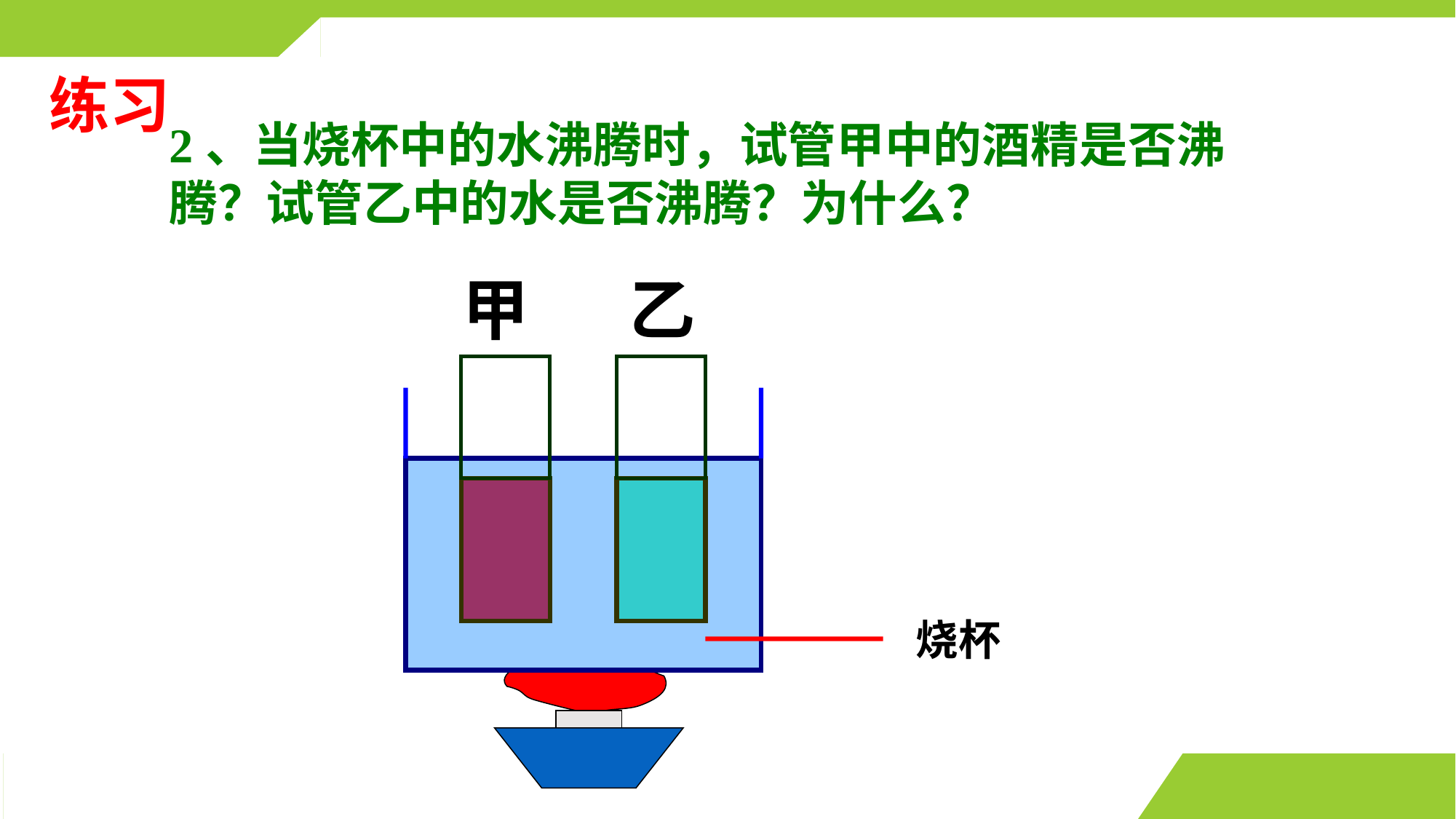

练习
2、当烧杯中的水沸腾时，试管甲中的酒精是否沸腾？试管乙中的水是否沸腾？为什么？
甲
乙

烧杯